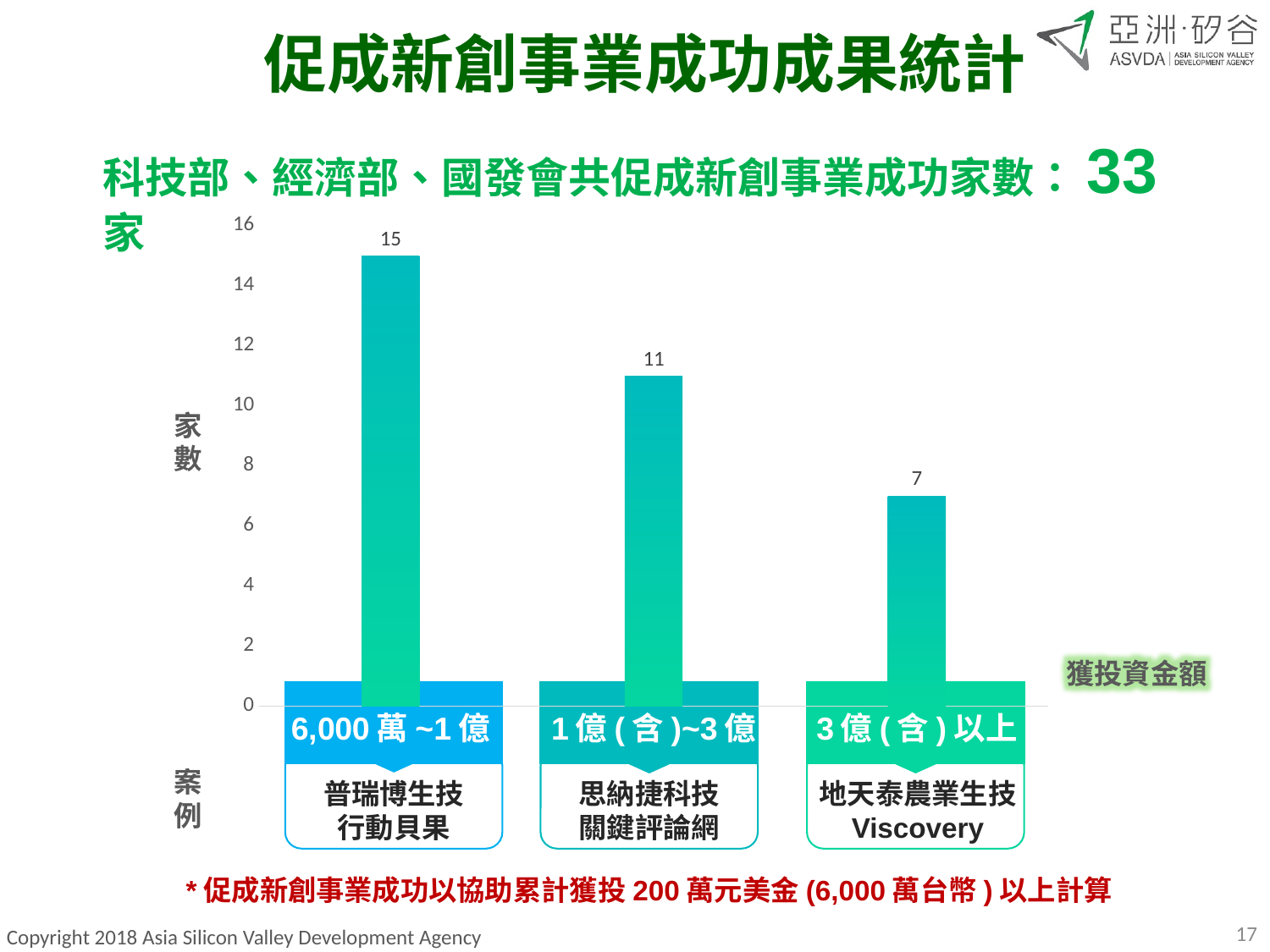

# 促成新創事業成功成果統計
科技部、經濟部、國發會共促成新創事業成功家數：33家

### Chart

| Category | 加總 - 家數 |
|---|---|
| 6,000萬~1億 | 15.0 |
| 1億(含)~3億 | 11.0 |
| 3億(含)以上 | 7.0 |
家
數
獲投資金額

案
例
普瑞博生技
行動貝果
思納捷科技
關鍵評論網
地天泰農業生技
Viscovery
*促成新創事業成功以協助累計獲投200萬元美金(6,000萬台幣)以上計算
17